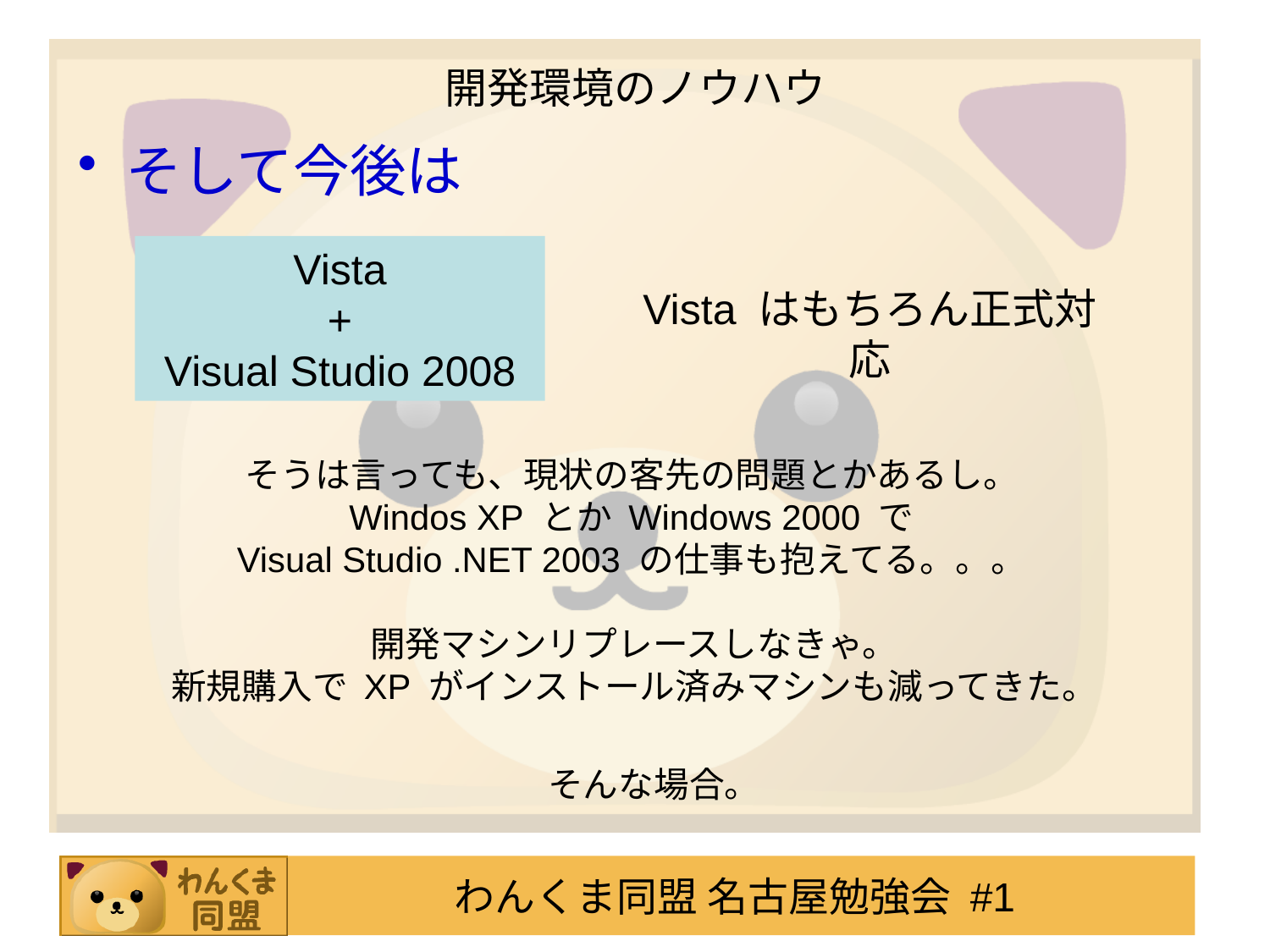

# 開発環境のノウハウ
そして今後は
Vista
 +
Visual Studio 2008
Vista はもちろん正式対応
そうは言っても、現状の客先の問題とかあるし。
Windos XP とか Windows 2000 で
Visual Studio .NET 2003 の仕事も抱えてる。。。
開発マシンリプレースしなきゃ。
新規購入で XP がインストール済みマシンも減ってきた。
そんな場合。